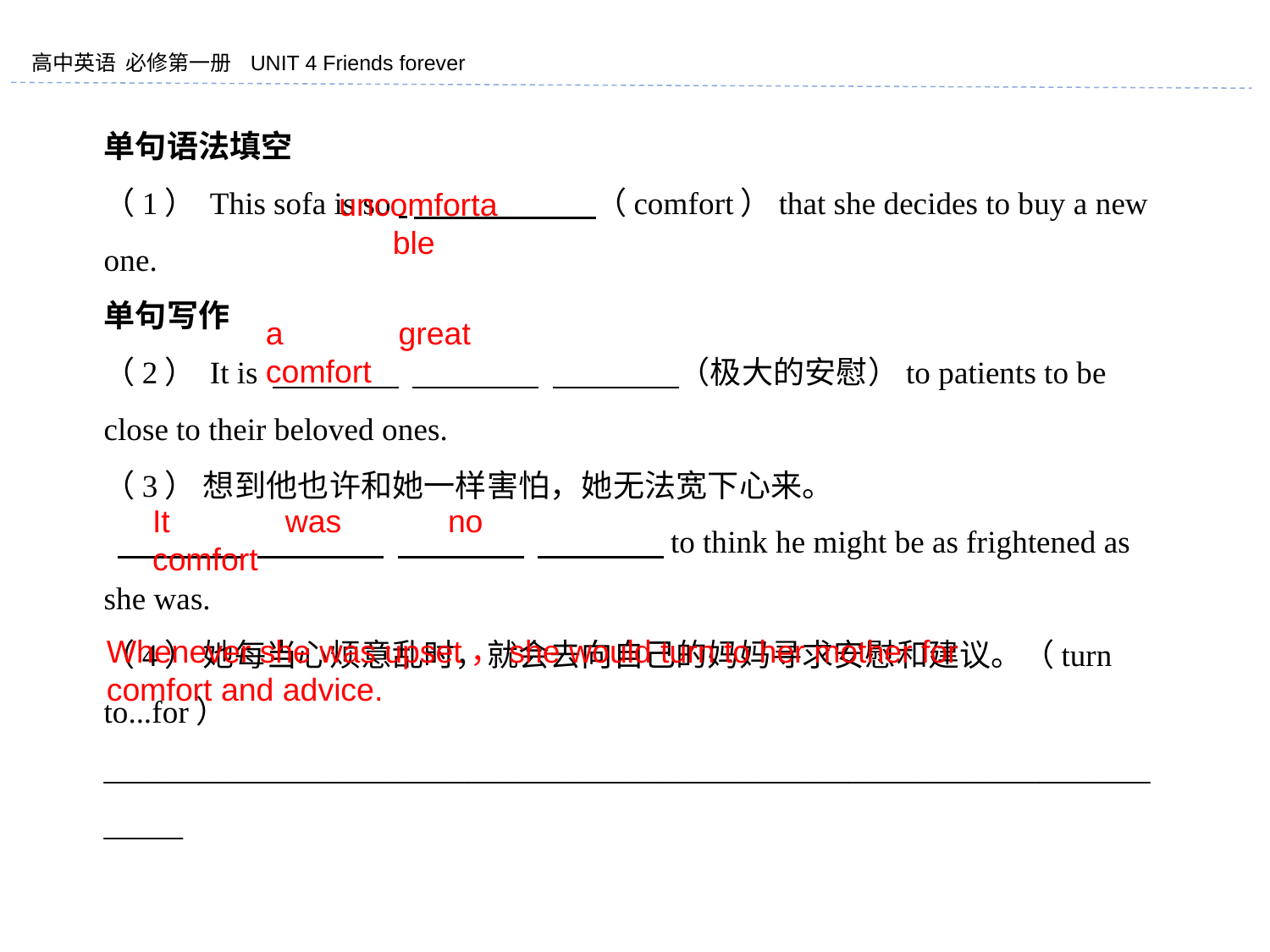

单句语法填空
（1） This sofa is so  　　    　  　  （comfort）that she decides to buy a new one.
单句写作
（2） It is 　　　　  　　　　  　　　　（极大的安慰）to patients to be close to their beloved ones.
（3） 想到他也许和她一样害怕，她无法宽下心来。
 　　　　  　　　　  　　　　  　　　　to think he might be as frightened as she was.
（4） 她每当心烦意乱时，就会去向自己的妈妈寻求安慰和建议。（turn to...for）
_______________________________________________________________________
uncomfortable
a             great     comfort
It             was            no       comfort
Whenever she was upset，she would turn to her mother for comfort and advice.